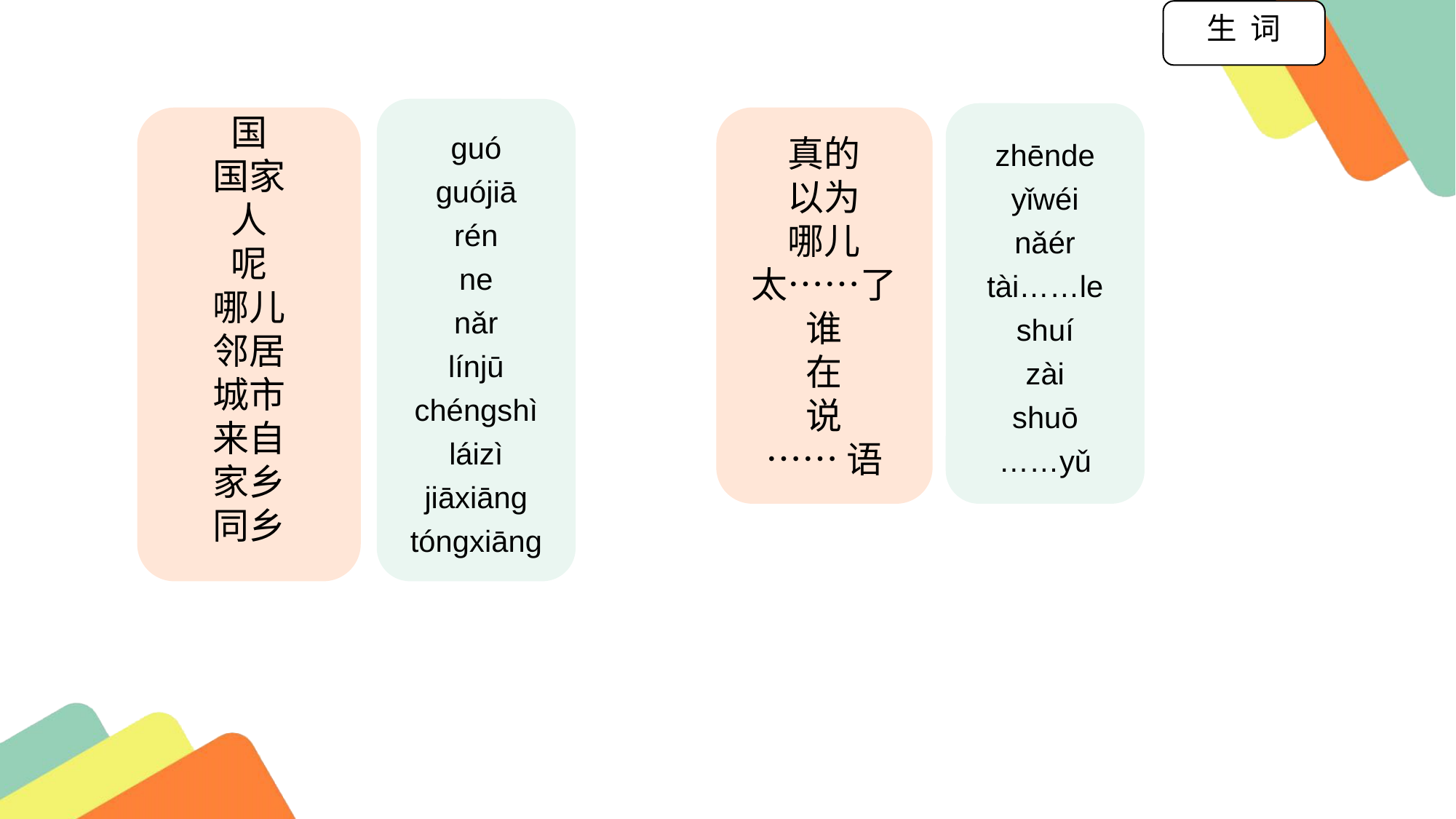

生  词
guó
guójiā
rén
ne
nǎr
línjū
chéngshì
láizì
jiāxiāng
tóngxiāng
zhēnde
yǐwéi
nǎér
tài……le
shuí
zài
shuō
……yǔ
国
国家
人
呢
哪儿
邻居
城市
来自
家乡
同乡

真的
以为
哪儿
太……了
谁
在
说
……语